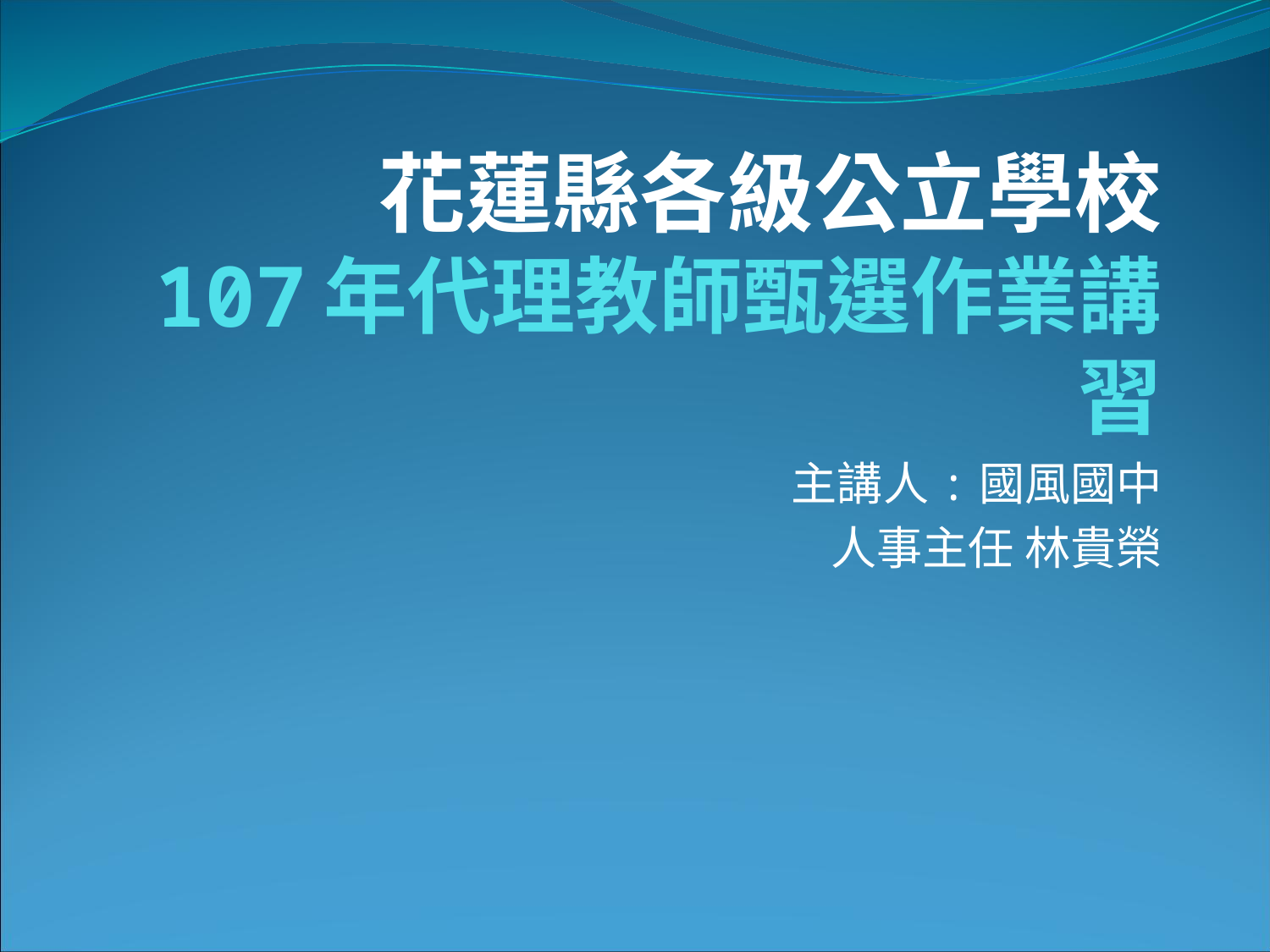

# 花蓮縣各級公立學校 107年代理教師甄選作業講習
主講人:國風國中
人事主任 林貴榮